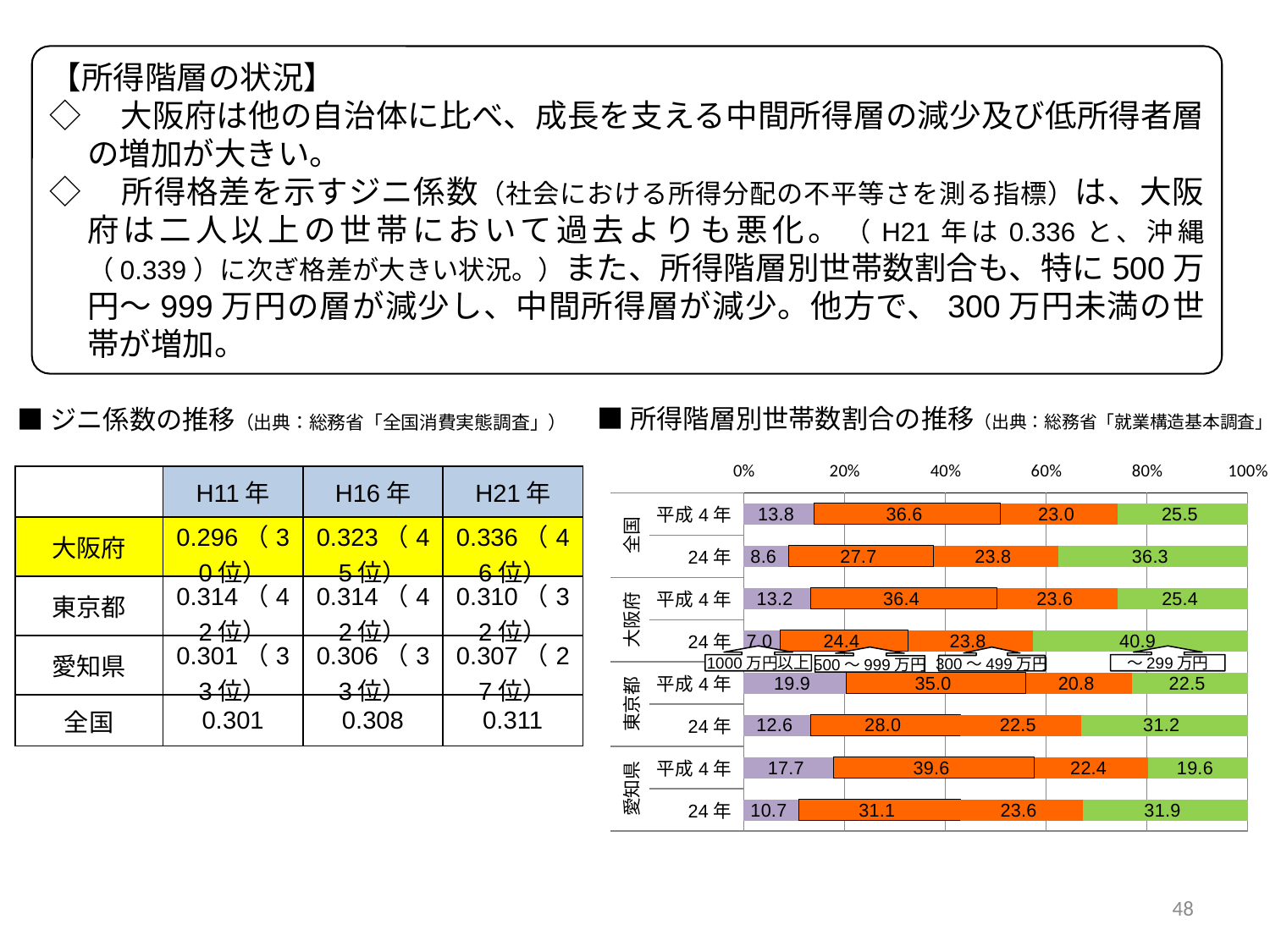

【所得階層の状況】
◇　大阪府は他の自治体に比べ、成長を支える中間所得層の減少及び低所得者層の増加が大きい。
◇　所得格差を示すジニ係数（社会における所得分配の不平等さを測る指標）は、大阪府は二人以上の世帯において過去よりも悪化。（H21年は0.336と、沖縄（0.339）に次ぎ格差が大きい状況。）また、所得階層別世帯数割合も、特に500万円～999万円の層が減少し、中間所得層が減少。他方で、300万円未満の世帯が増加。
■所得階層別世帯数割合の推移（出典：総務省「就業構造基本調査」）
■ジニ係数の推移（出典：総務省「全国消費実態調査」）

### Chart

| Category | 1000万円以上 | 500～1000万円 | 300～500万円 | 300万円未満 |
|---|---|---|---|---|
| 24年 | 10.689323925933284 | 31.13385670277254 | 23.62118652489318 | 31.892411143131596 |
| 平成4年 | 17.71866546438233 | 39.58521190261497 | 22.40757439134355 | 19.61226330027052 |
| 24年 | 12.556543680955166 | 27.99027602547927 | 22.506692925500808 | 31.212111887251126 |
| 平成4年 | 19.947735191637626 | 35.01742160278744 | 20.75348432055749 | 22.473867595818824 |
| 24年 | 7.017766175836987 | 24.36069645436804 | 23.843677927870846 | 40.917961324986685 |
| 平成4年 | 13.160422670509126 | 36.37528017931475 | 23.631123919308358 | 25.36023054755043 |
| 24年 | 8.642357124337936 | 27.70602614911663 | 23.843105300196303 | 36.30486314307936 |
| 平成4年 | 13.762428048142334 | 36.591979449122306 | 22.965130107987235 | 25.510204081632654 |
|  | H11年 | H16年 | H21年 |
| --- | --- | --- | --- |
| 大阪府 | 0.296（30位） | 0.323（45位） | 0.336（46位） |
| 東京都 | 0.314（42位） | 0.314（42位） | 0.310（32位） |
| 愛知県 | 0.301（33位） | 0.306（33位） | 0.307（27位） |
| 全国 | 0.301 | 0.308 | 0.311 |
1000万円以上
～299万円
500～999万円
300～499万円
48